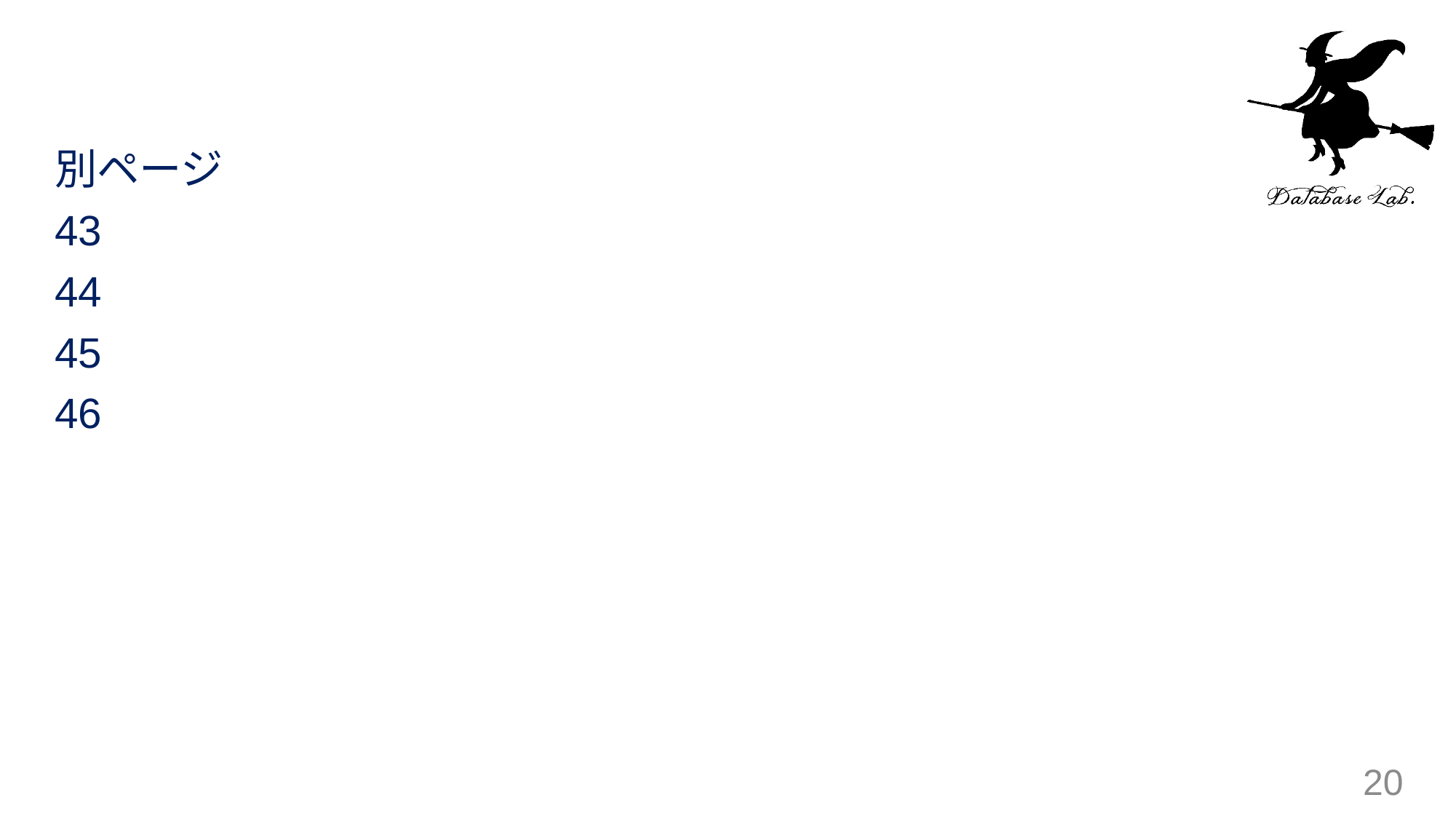

#
別ページ
43
44
45
46

20